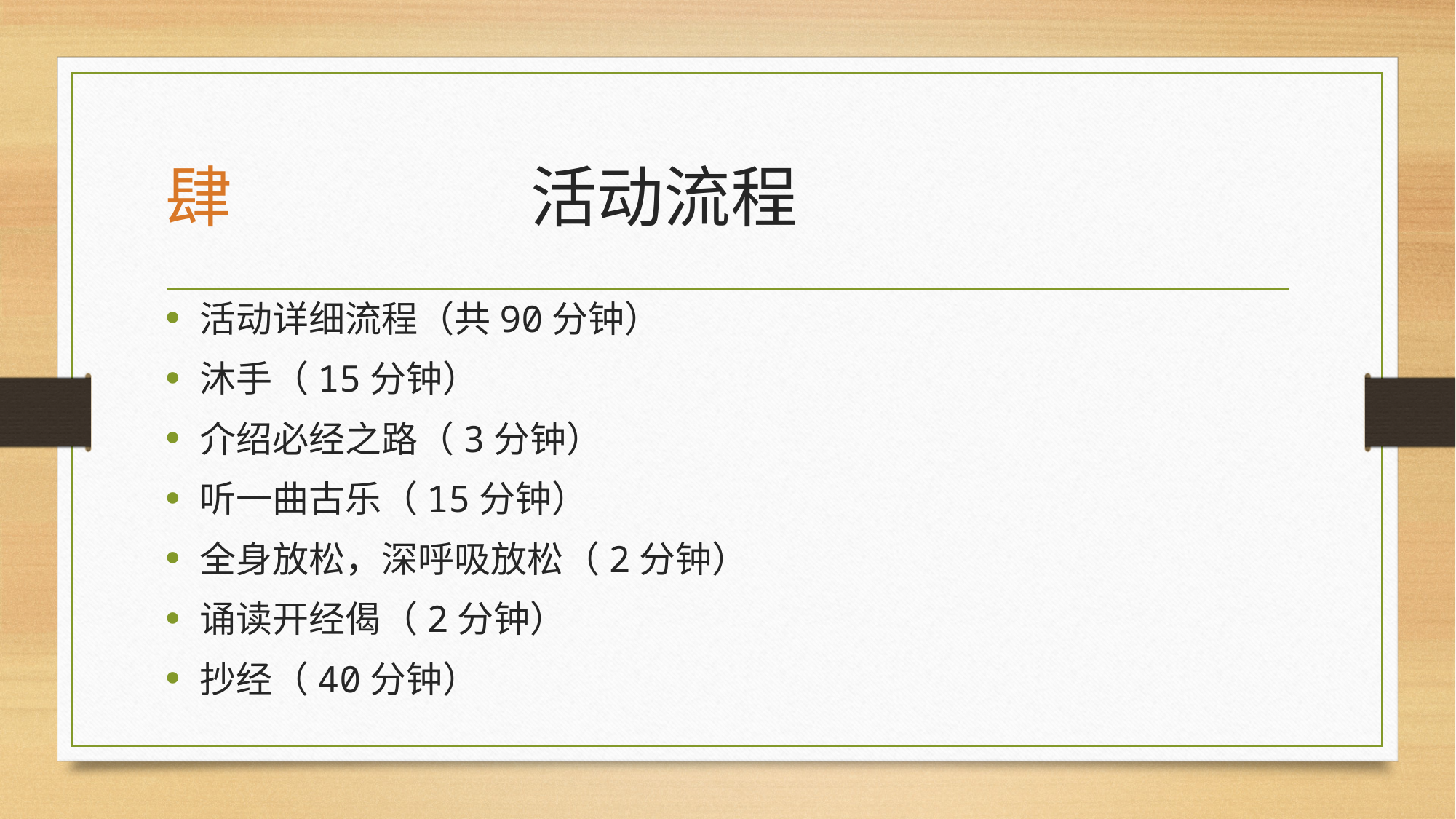

# 肆                    活动流程
活动详细流程（共90分钟）
沐手（15分钟）
介绍必经之路（3分钟）
听一曲古乐（15分钟）
全身放松，深呼吸放松（2分钟）
诵读开经偈（2分钟）
抄经（40分钟）